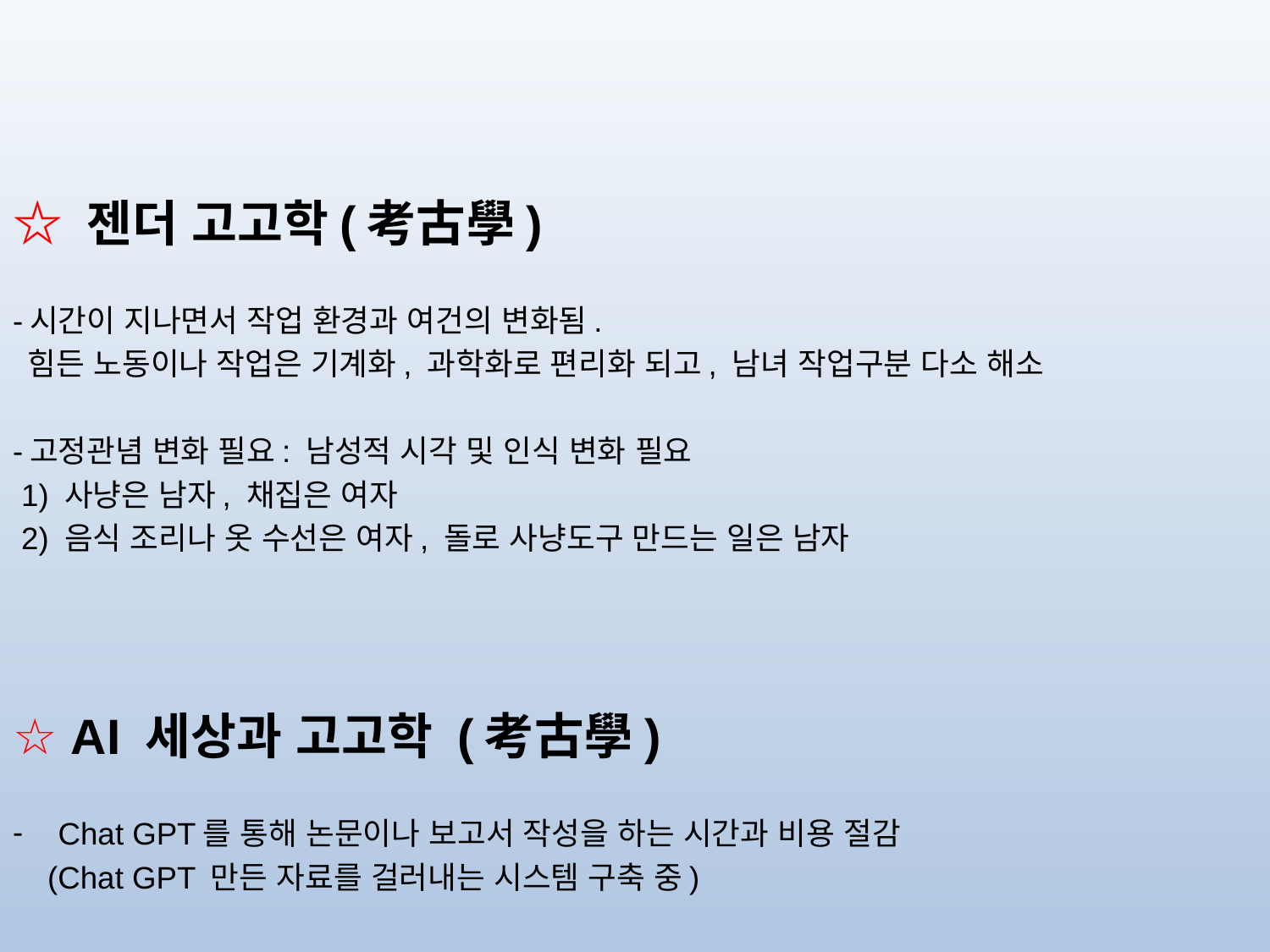

☆ 젠더 고고학(考古學)

-시간이 지나면서 작업 환경과 여건의 변화됨.
 힘든 노동이나 작업은 기계화, 과학화로 편리화 되고, 남녀 작업구분 다소 해소

-고정관념 변화 필요: 남성적 시각 및 인식 변화 필요
 1) 사냥은 남자, 채집은 여자
 2) 음식 조리나 옷 수선은 여자, 돌로 사냥도구 만드는 일은 남자

☆ AI 세상과 고고학 (考古學)

Chat GPT를 통해 논문이나 보고서 작성을 하는 시간과 비용 절감
    (Chat GPT 만든 자료를 걸러내는 시스템 구축 중)